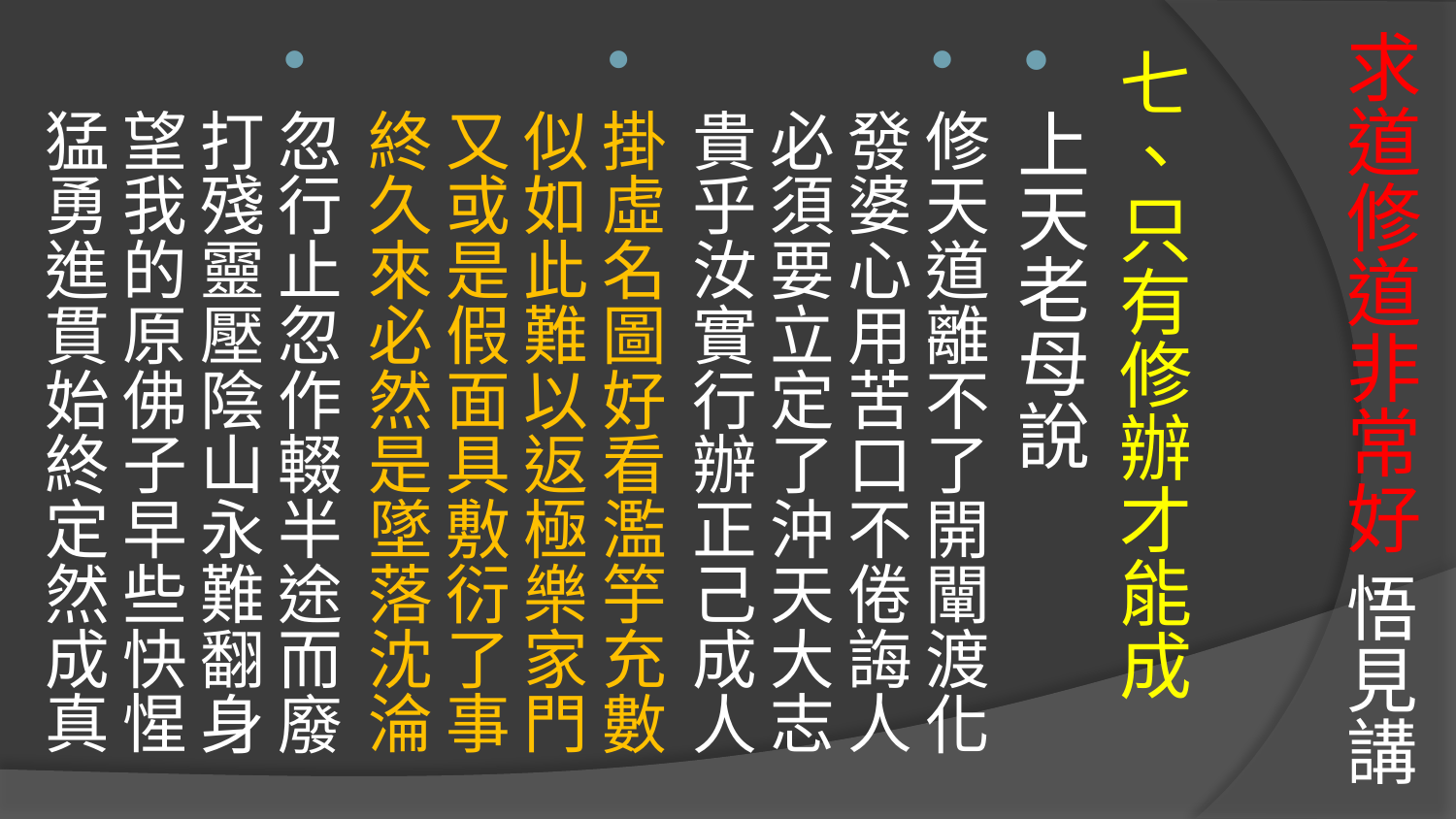

# 求道修道非常好 悟見講
七、只有修辦才能成
上天老母說
修天道離不了開闡渡化
發婆心用苦口不倦誨人
必須要立定了沖天大志
貴乎汝實行辦正己成人
掛虛名圖好看濫竽充數
似如此難以返極樂家門
又或是假面具敷衍了事
終久來必然是墜落沈淪
忽行止忽作輟半途而廢
打殘靈壓陰山永難翻身
望我的原佛子早些快惺
猛勇進貫始終定然成真